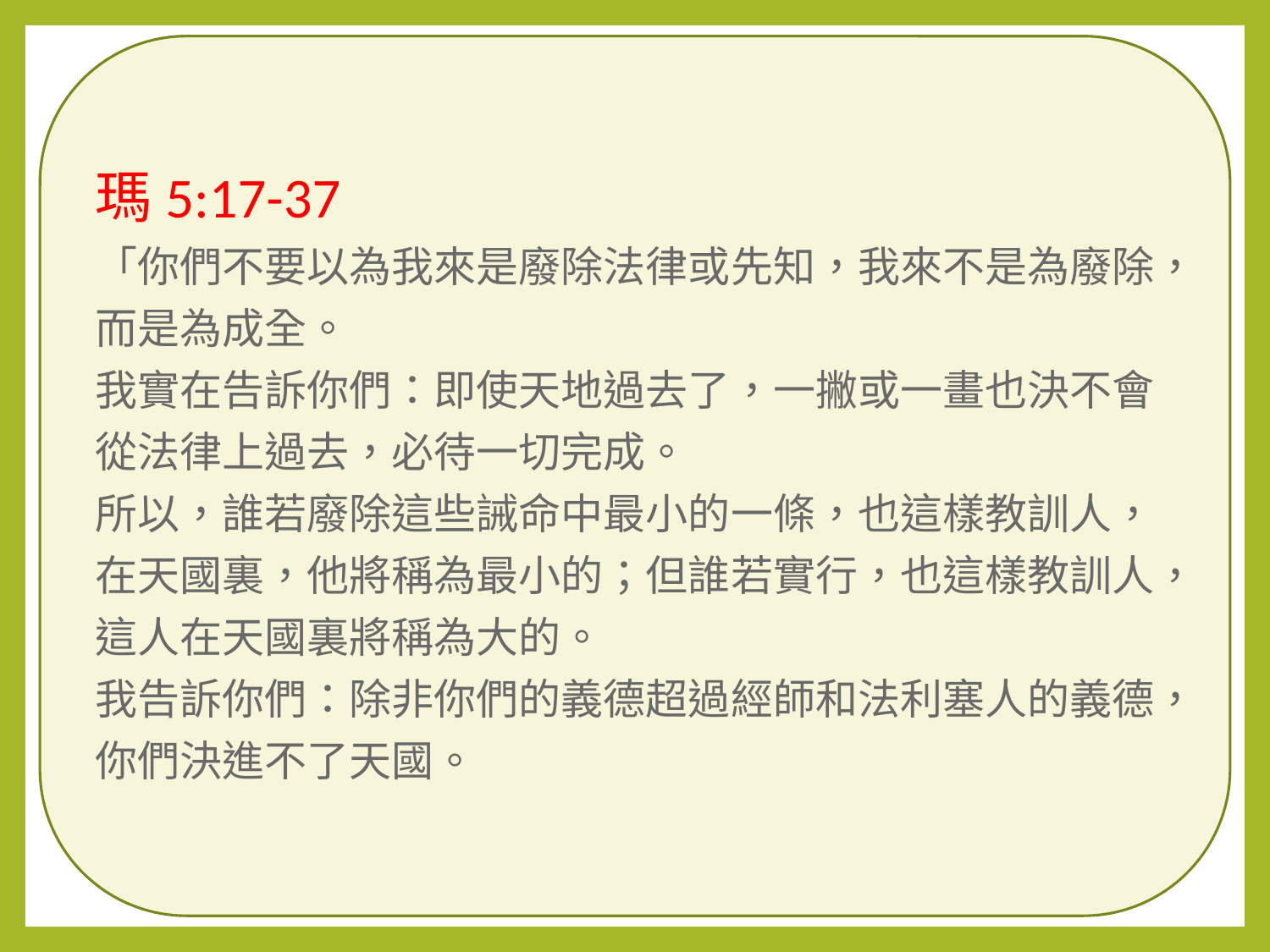

瑪5:17-37
「你們不要以為我來是廢除法律或先知，我來不是為廢除，而是為成全。
我實在告訴你們：即使天地過去了，一撇或一畫也決不會從法律上過去，必待一切完成。
所以，誰若廢除這些誡命中最小的一條，也這樣教訓人，在天國裏，他將稱為最小的；但誰若實行，也這樣教訓人，這人在天國裏將稱為大的。
我告訴你們：除非你們的義德超過經師和法利塞人的義德，你們決進不了天國。